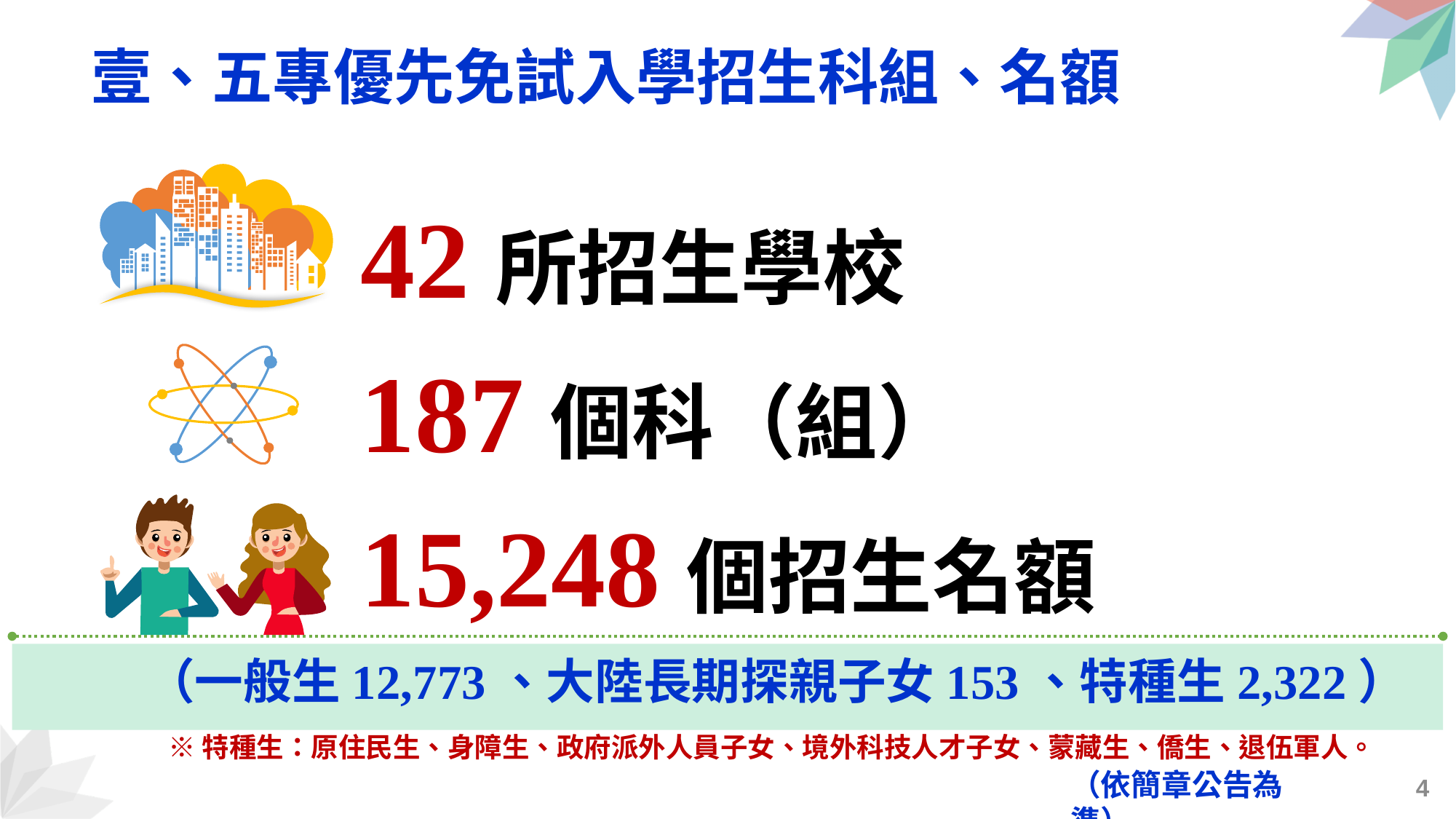

# 壹、五專優先免試入學招生科組、名額

42所招生學校
187個科（組）
15,248個招生名額

（一般生12,773、大陸長期探親子女153、特種生2,322）
  ※ 特種生：原住民生、身障生、政府派外人員子女、境外科技人才子女、蒙藏生、僑生、退伍軍人。
（依簡章公告為準）
4